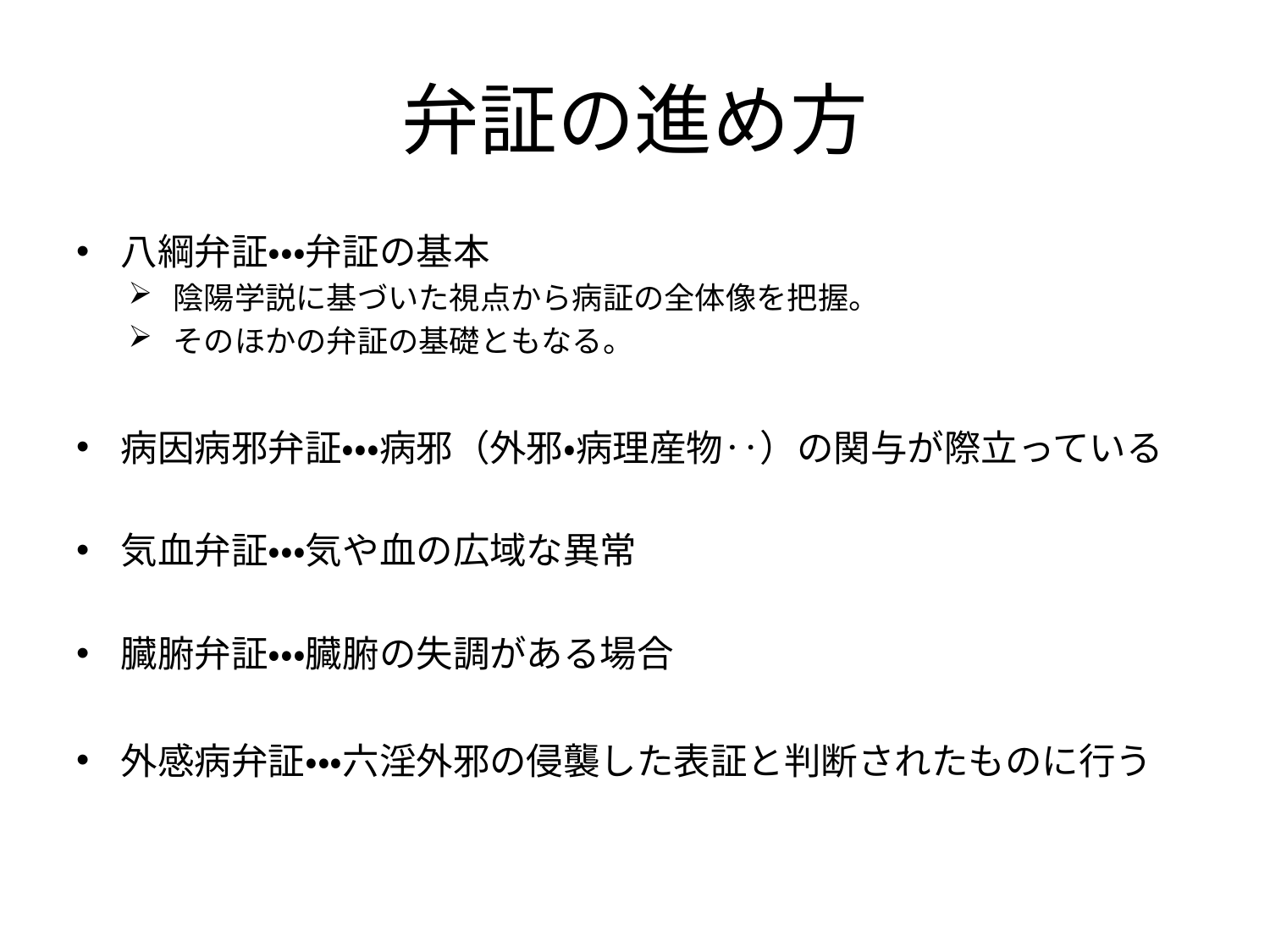

# 弁証の進め方
八綱弁証・・・弁証の基本
陰陽学説に基づいた視点から病証の全体像を把握。
そのほかの弁証の基礎ともなる。

病因病邪弁証・・・病邪（外邪・病理産物‥）の関与が際立っている

気血弁証・・・気や血の広域な異常

臓腑弁証・・・臓腑の失調がある場合

外感病弁証・・・六淫外邪の侵襲した表証と判断されたものに行う